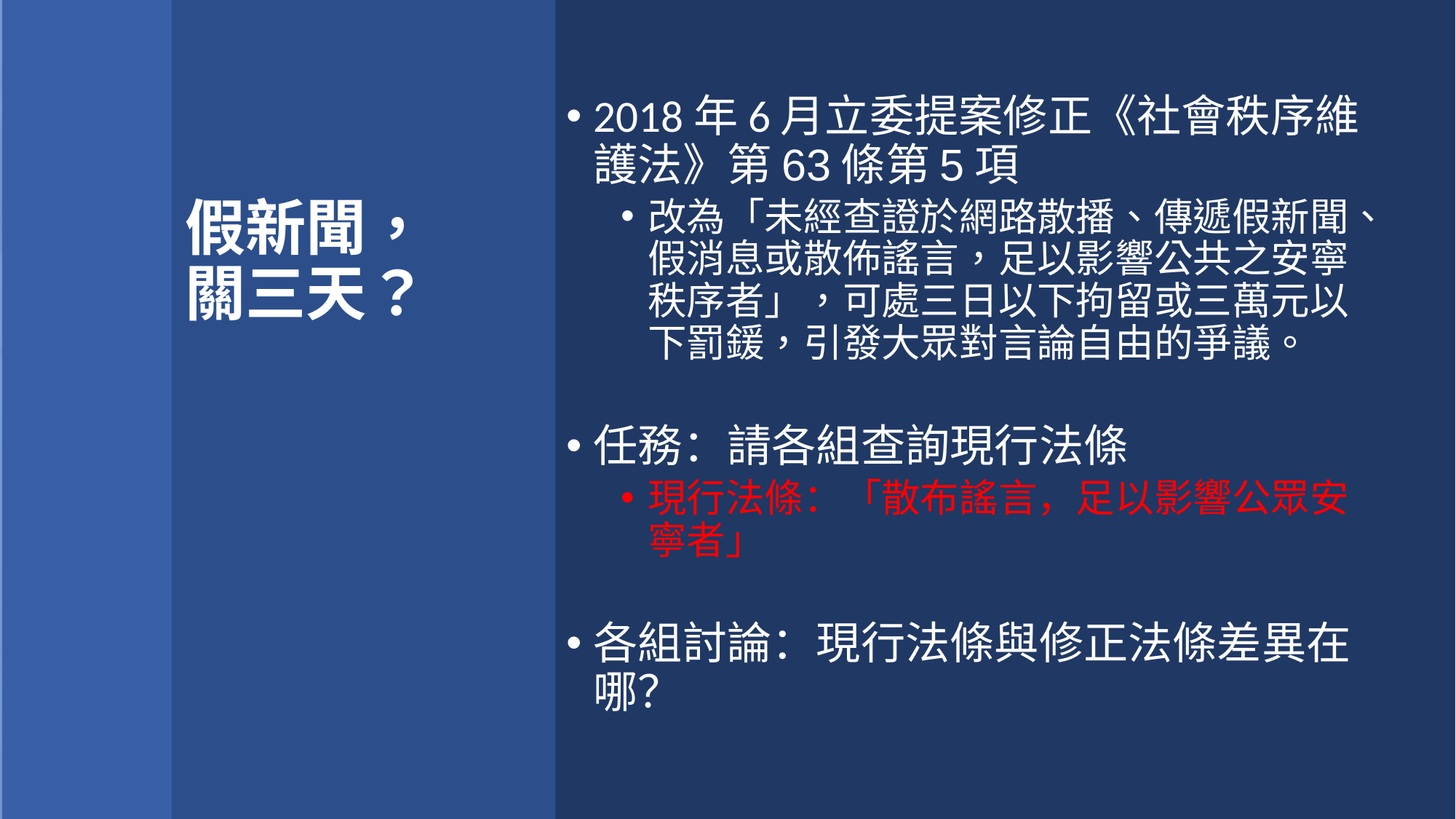

2018年6月立委提案修正《社會秩序維護法》第63條第5項
改為「未經查證於網路散播、傳遞假新聞、假消息或散佈謠言，足以影響公共之安寧秩序者」，可處三日以下拘留或三萬元以下罰鍰，引發大眾對言論自由的爭議。

任務：請各組查詢現行法條
現行法條：「散布謠言，足以影響公眾安寧者」

各組討論：現行法條與修正法條差異在哪？

# 假新聞，關三天？